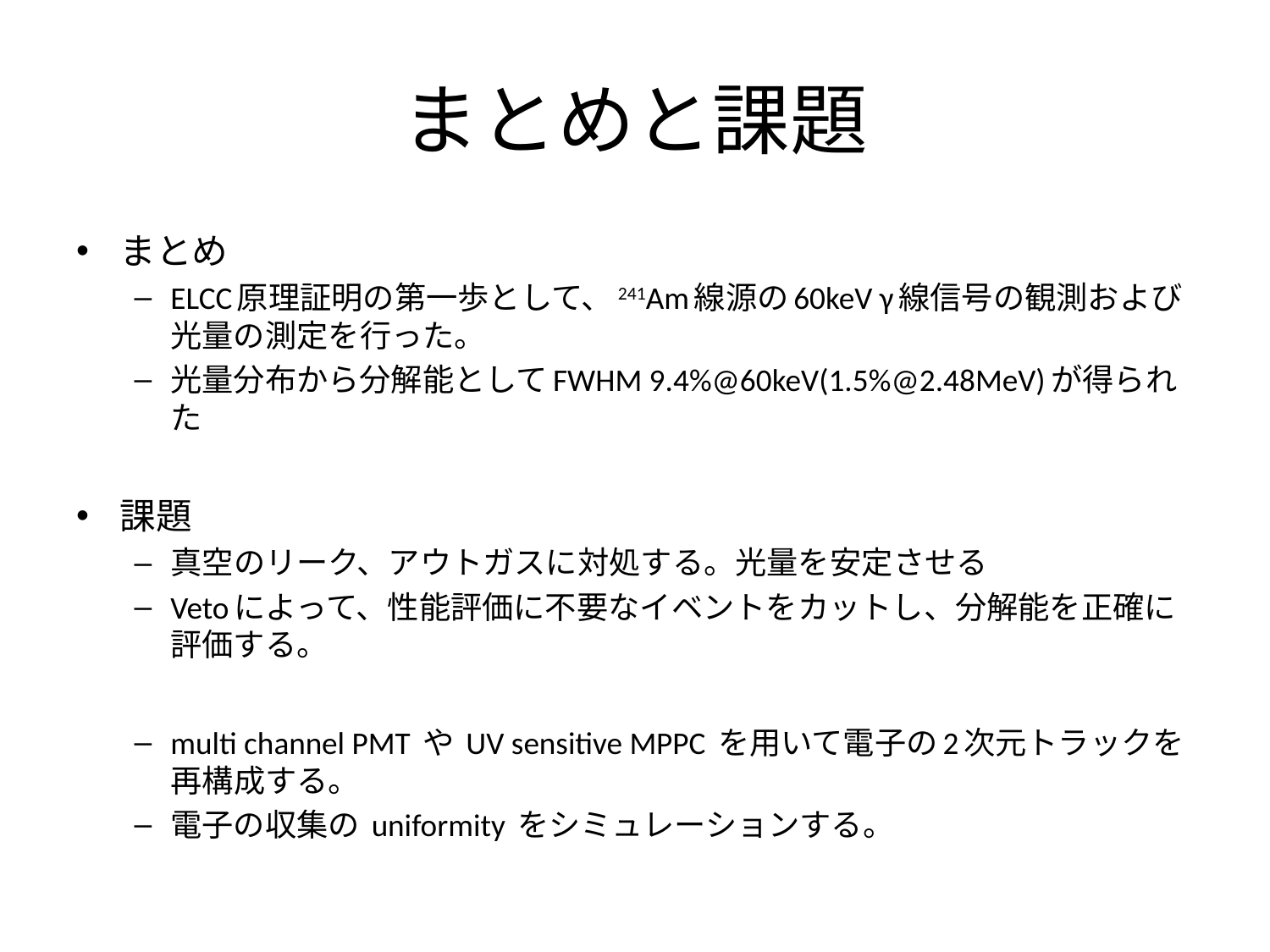

# まとめと課題
まとめ
ELCC原理証明の第一歩として、241Am線源の60keV γ線信号の観測および光量の測定を行った。
光量分布から分解能としてFWHM 9.4%@60keV(1.5%@2.48MeV)が得られた

課題
真空のリーク、アウトガスに対処する。光量を安定させる
Vetoによって、性能評価に不要なイベントをカットし、分解能を正確に評価する。

multi channel PMT や UV sensitive MPPC を用いて電子の2次元トラックを再構成する。
電子の収集の uniformity をシミュレーションする。